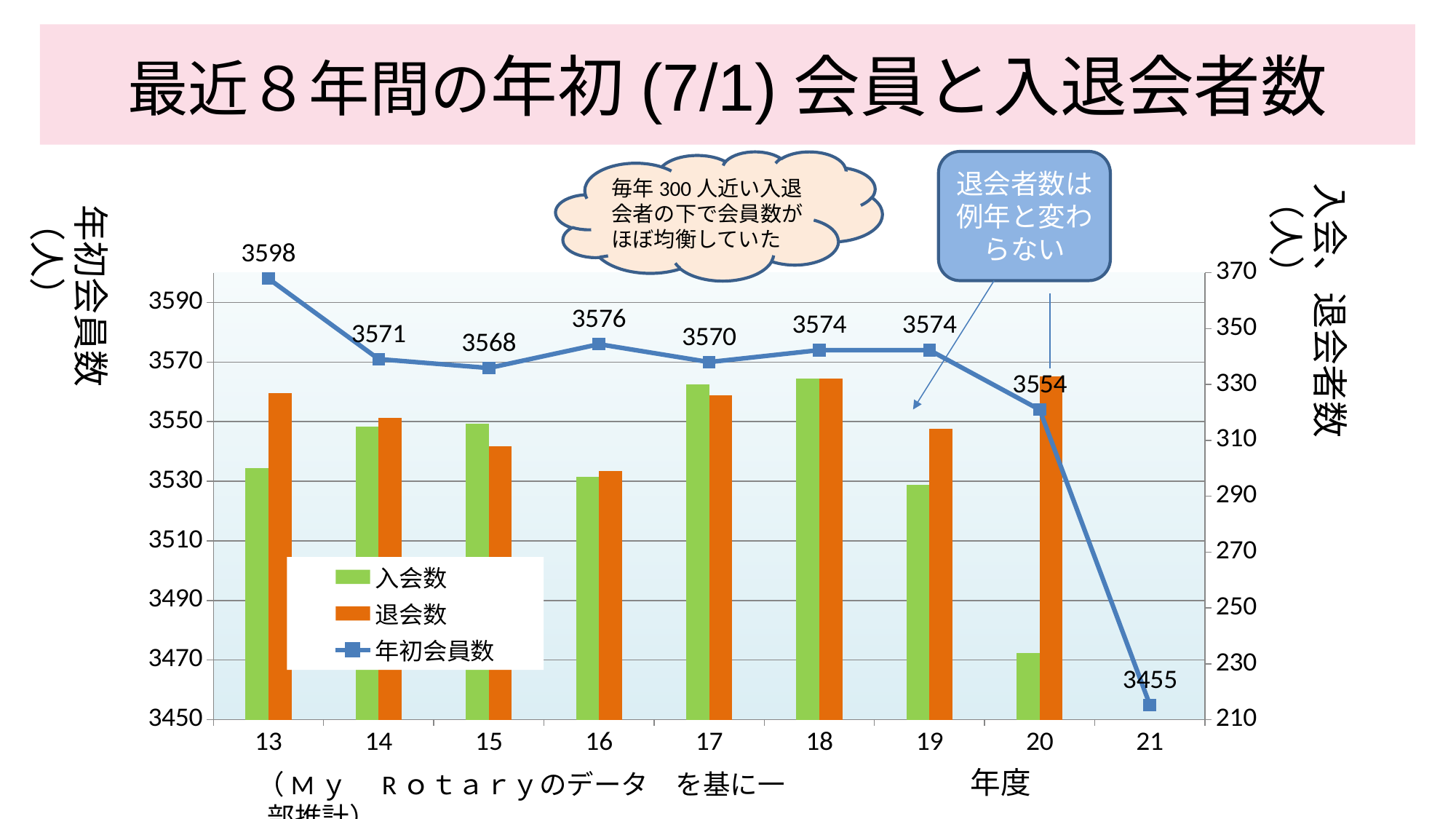

最近８年間の年初(7/1)会員と入退会者数
退会者数は例年と変わらない
毎年300人近い入退会者の下で会員数がほぼ均衡していた
入会、退会者数（人）
年初会員数（人）

### Chart

| Category | 入会数 | 退会数 | 年初会員数 |
|---|---|---|---|
| 13 | 300.0 | 327.0 | 3598.0 |
| 14 | 315.0 | 318.0 | 3571.0 |
| 15 | 316.0 | 308.0 | 3568.0 |
| 16 | 297.0 | 299.0 | 3576.0 |
| 17 | 330.0 | 326.0 | 3570.0 |
| 18 | 332.0 | 332.0 | 3574.0 |
| 19 | 294.0 | 314.0 | 3574.0 |
| 20 | 234.0 | 333.0 | 3554.0 |
| 21 | None | None | 3455.0 |
年度
（Mｙ　Rｏｔａｒｙのデータ　を基に一部推計）